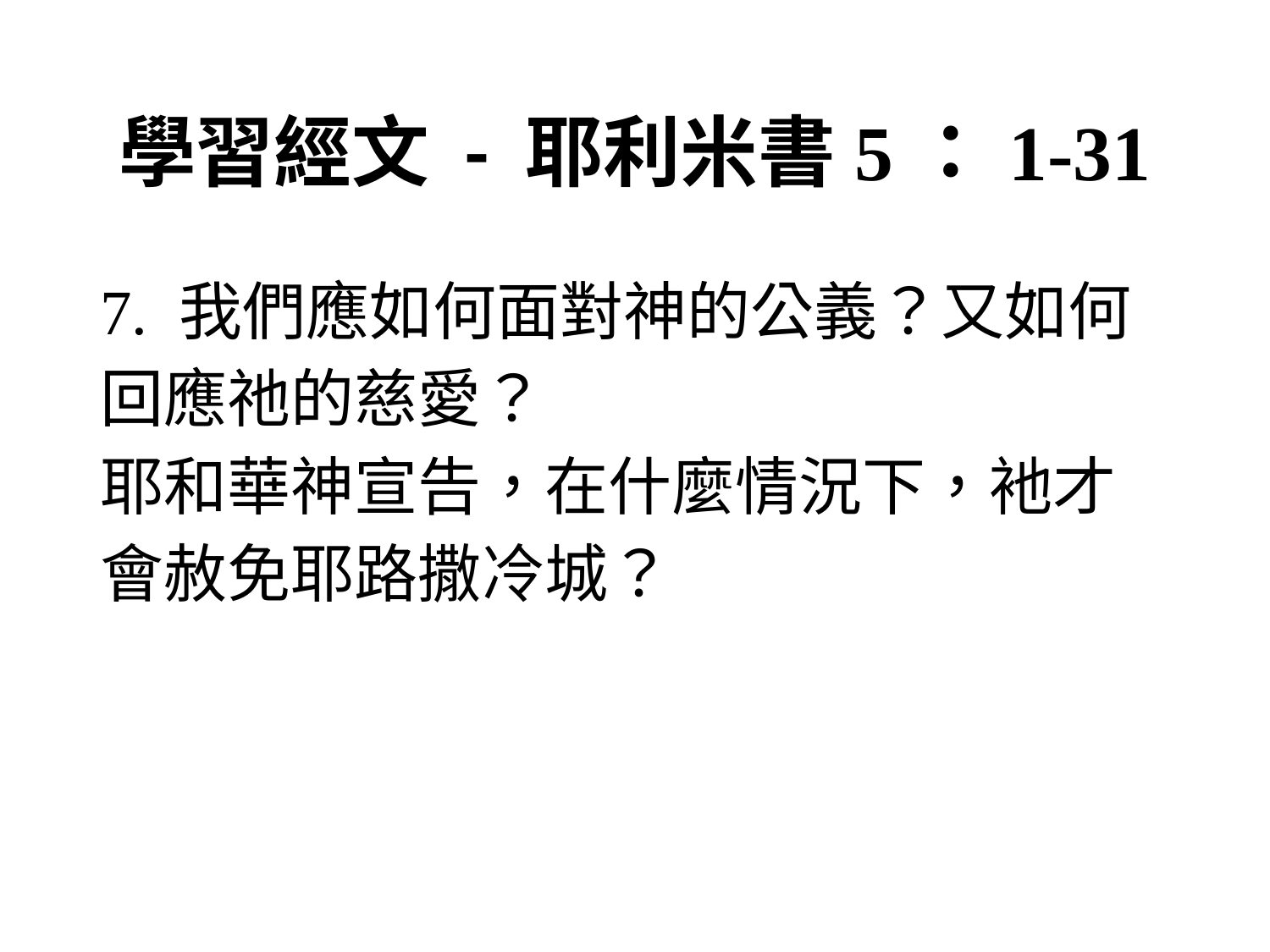

# 學習經文 - 耶利米書5：1-31
7. 我們應如何面對神的公義？又如何回應祂的慈愛？
耶和華神宣告，在什麼情況下，衪才會赦免耶路撒冷城？